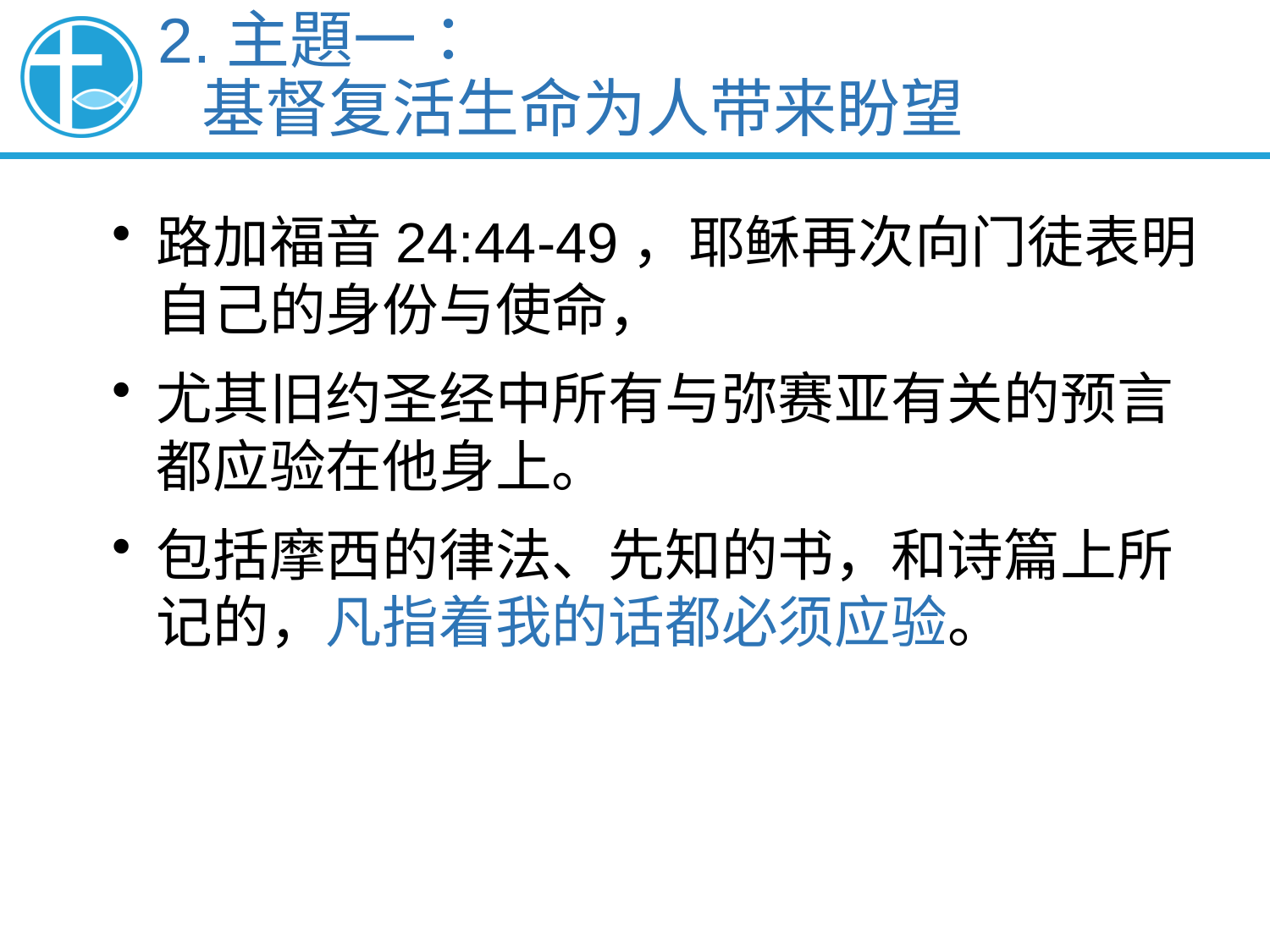

2.主題一：
  基督复活生命为人带来盼望
路加福音24:44-49，耶稣再次向门徒表明自己的身份与使命，
尤其旧约圣经中所有与弥赛亚有关的预言都应验在他身上。
包括摩西的律法、先知的书，和诗篇上所记的，凡指着我的话都必须应验。